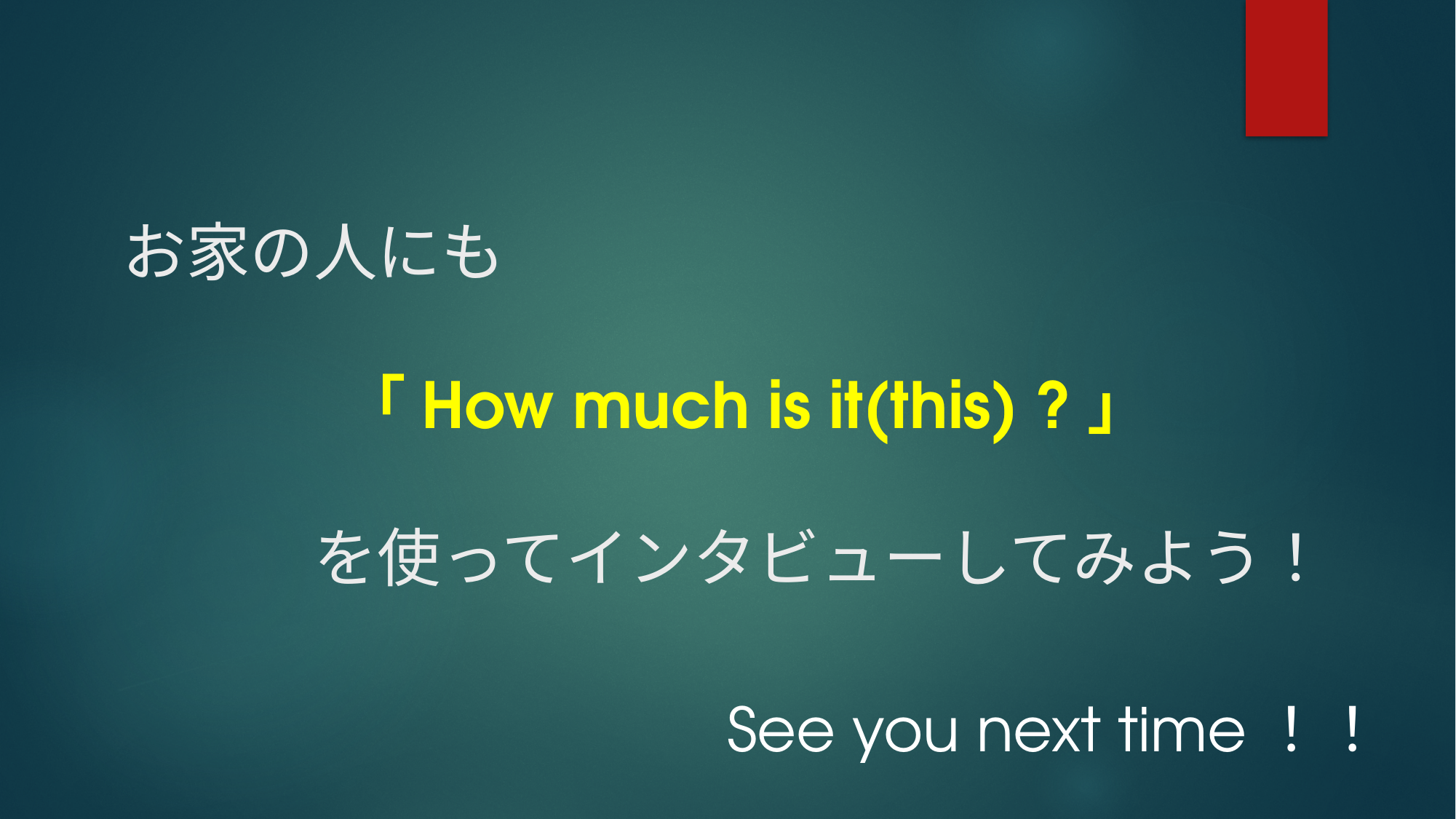

# お家の人にも 　           「How much is it(this) ?」 　　　を使ってインタビューしてみよう！
See you next time！！